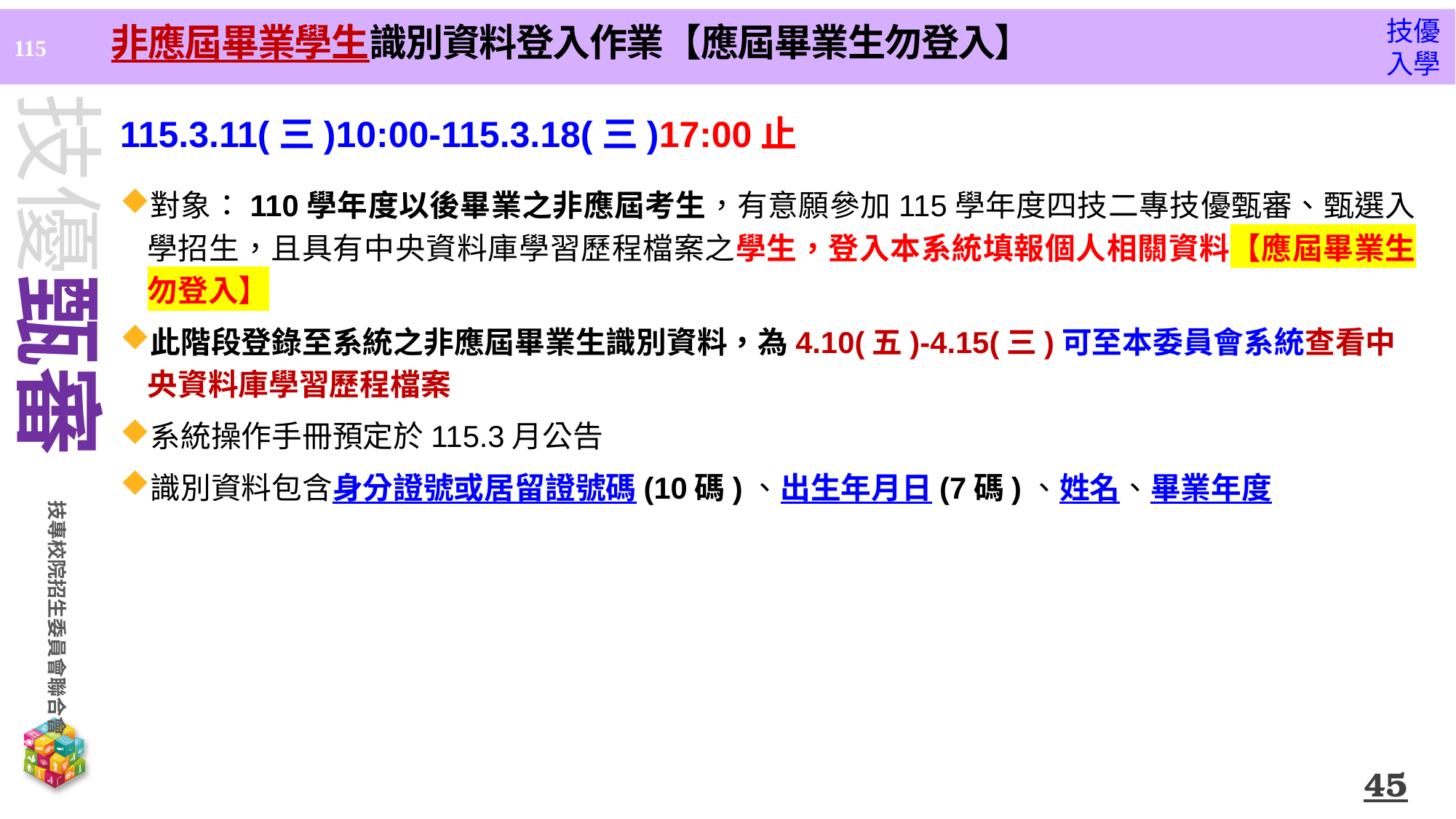

非應屆畢業學生識別資料登入作業【應屆畢業生勿登入】
115.3.11(三)10:00-115.3.18(三)17:00止
對象：110學年度以後畢業之非應屆考生，有意願參加115學年度四技二專技優甄審、甄選入學招生，且具有中央資料庫學習歷程檔案之學生，登入本系統填報個人相關資料【應屆畢業生勿登入】
此階段登錄至系統之非應屆畢業生識別資料，為4.10(五)-4.15(三)可至本委員會系統查看中央資料庫學習歷程檔案
系統操作手冊預定於115.3月公告
識別資料包含身分證號或居留證號碼(10碼)、出生年月日(7碼)、姓名、畢業年度